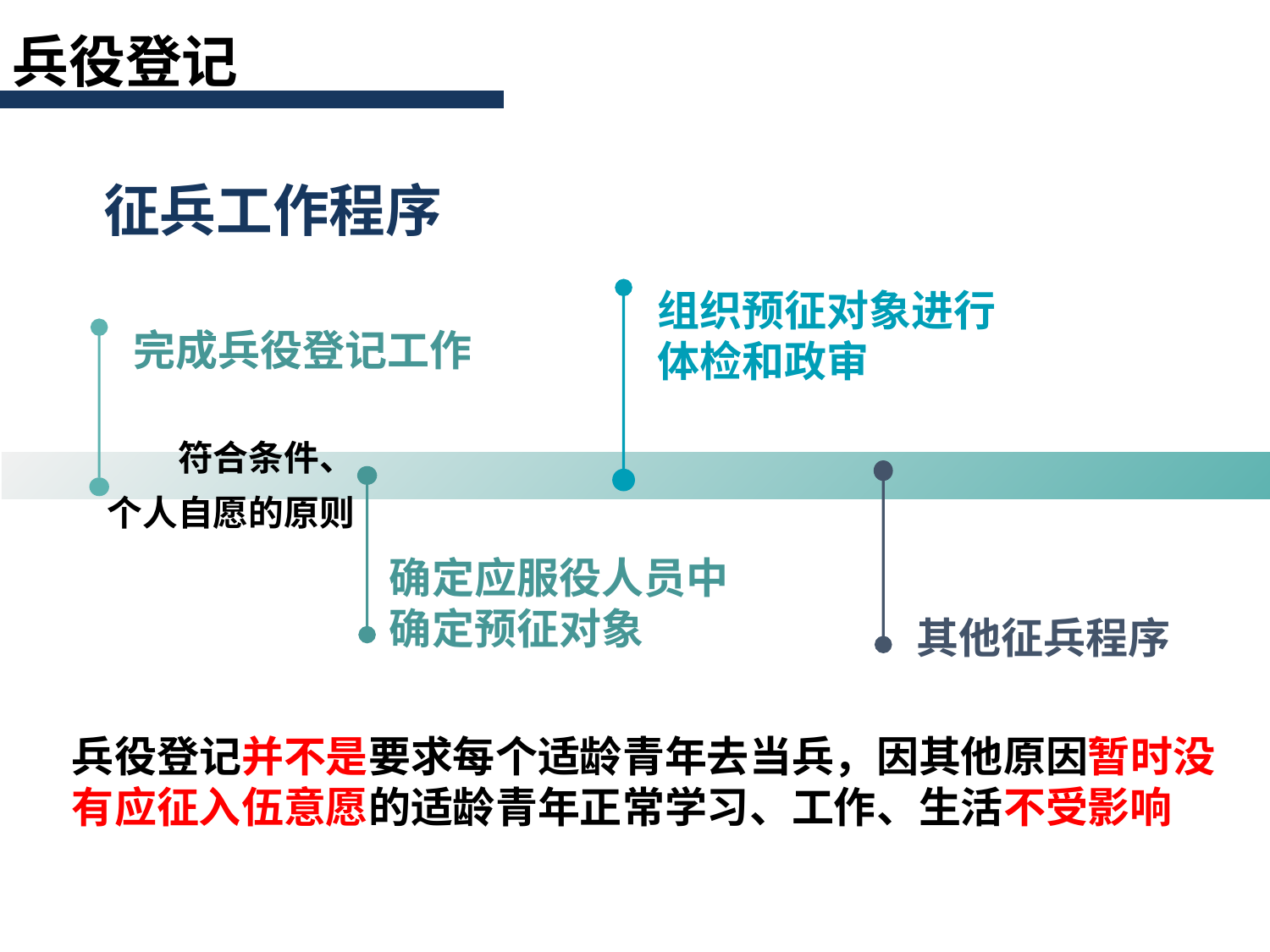

兵役登记
征兵工作程序
组织预征对象进行体检和政审

完成兵役登记工作

符合条件、
个人自愿的原则

确定应服役人员中确定预征对象
其他征兵程序

兵役登记并不是要求每个适龄青年去当兵，因其他原因暂时没有应征入伍意愿的适龄青年正常学习、工作、生活不受影响